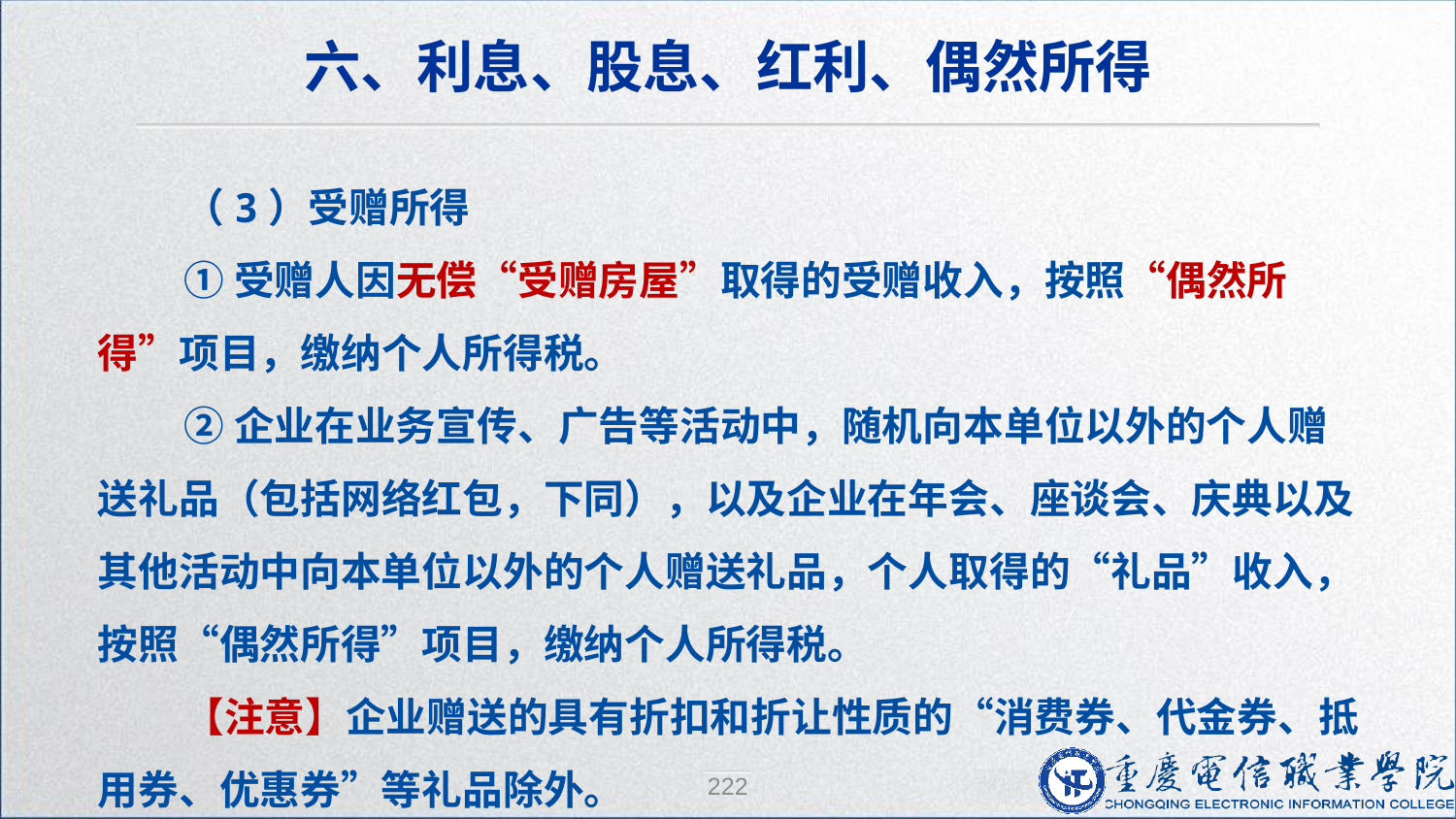

六、利息、股息、红利、偶然所得
（3）受赠所得
①受赠人因无偿“受赠房屋”取得的受赠收入，按照“偶然所得”项目，缴纳个人所得税。
②企业在业务宣传、广告等活动中，随机向本单位以外的个人赠送礼品（包括网络红包，下同），以及企业在年会、座谈会、庆典以及其他活动中向本单位以外的个人赠送礼品，个人取得的“礼品”收入，按照“偶然所得”项目，缴纳个人所得税。
【注意】企业赠送的具有折扣和折让性质的“消费券、代金券、抵用券、优惠券”等礼品除外。
222